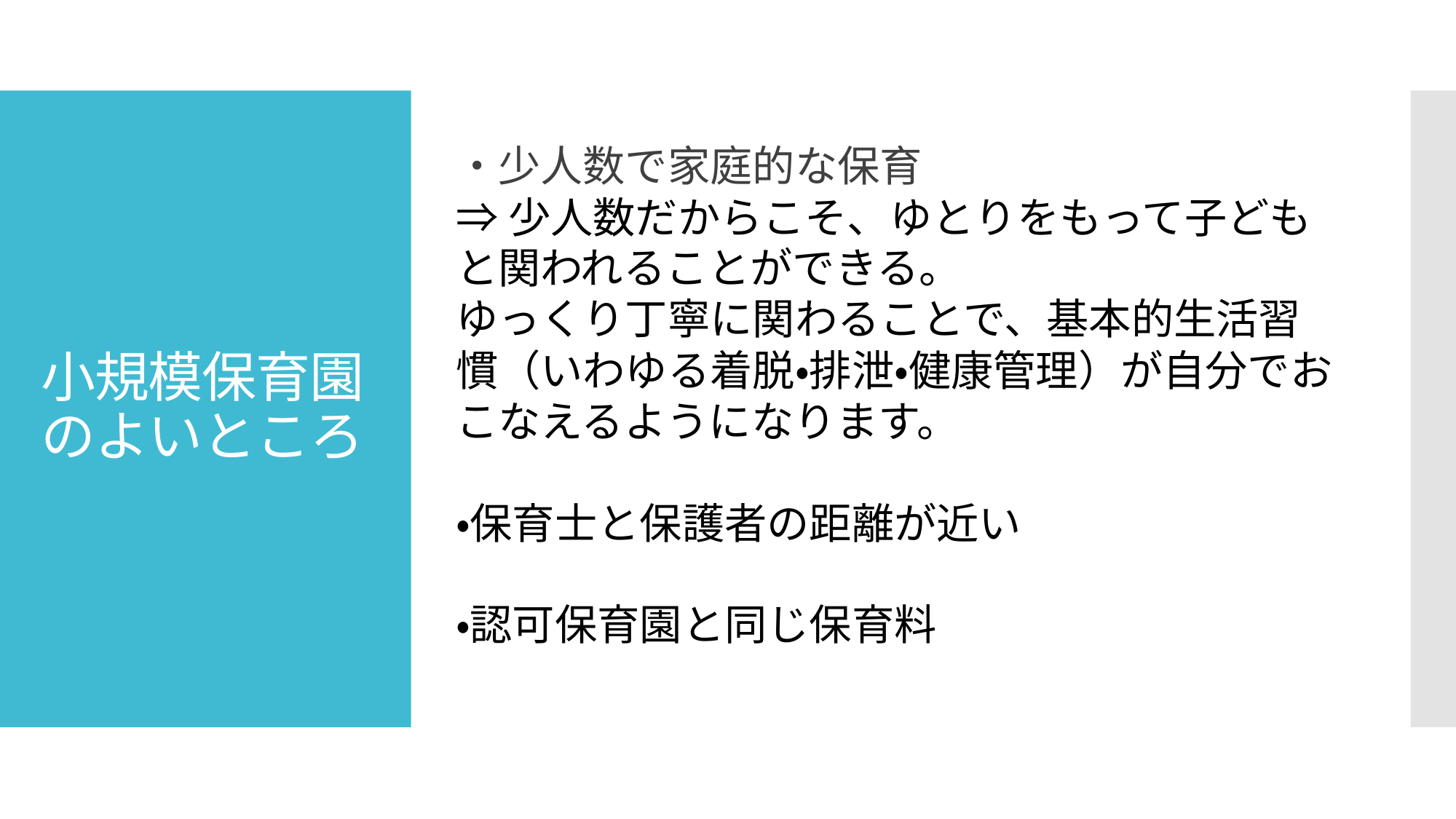

# 小規模保育園のよいところ
・少人数で家庭的な保育
⇒少人数だからこそ、ゆとりをもって子どもと関われることができる。
ゆっくり丁寧に関わることで、基本的生活習慣（いわゆる着脱・排泄・健康管理）が自分でおこなえるようになります。

・保育士と保護者の距離が近い

・認可保育園と同じ保育料